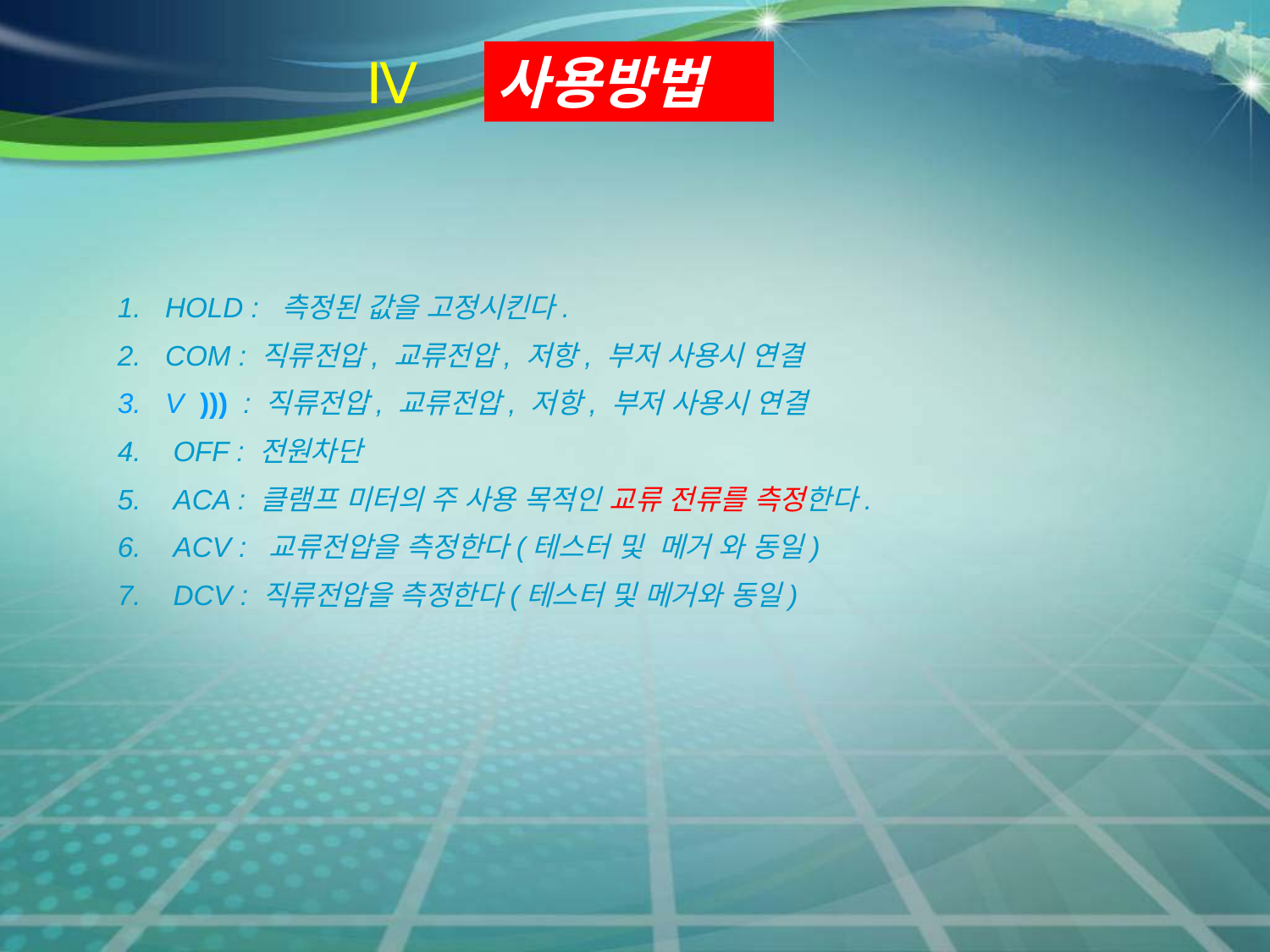

Ⅳ
사용방법

HOLD :  측정된 값을 고정시킨다.
COM : 직류전압, 교류전압, 저항, 부저 사용시 연결
V  )))  : 직류전압, 교류전압, 저항, 부저 사용시 연결
 OFF : 전원차단
 ACA : 클램프 미터의 주 사용 목적인 교류 전류를 측정한다.
 ACV :  교류전압을 측정한다(테스터 및  메거 와 동일)
 DCV : 직류전압을 측정한다(테스터 및 메거와 동일)